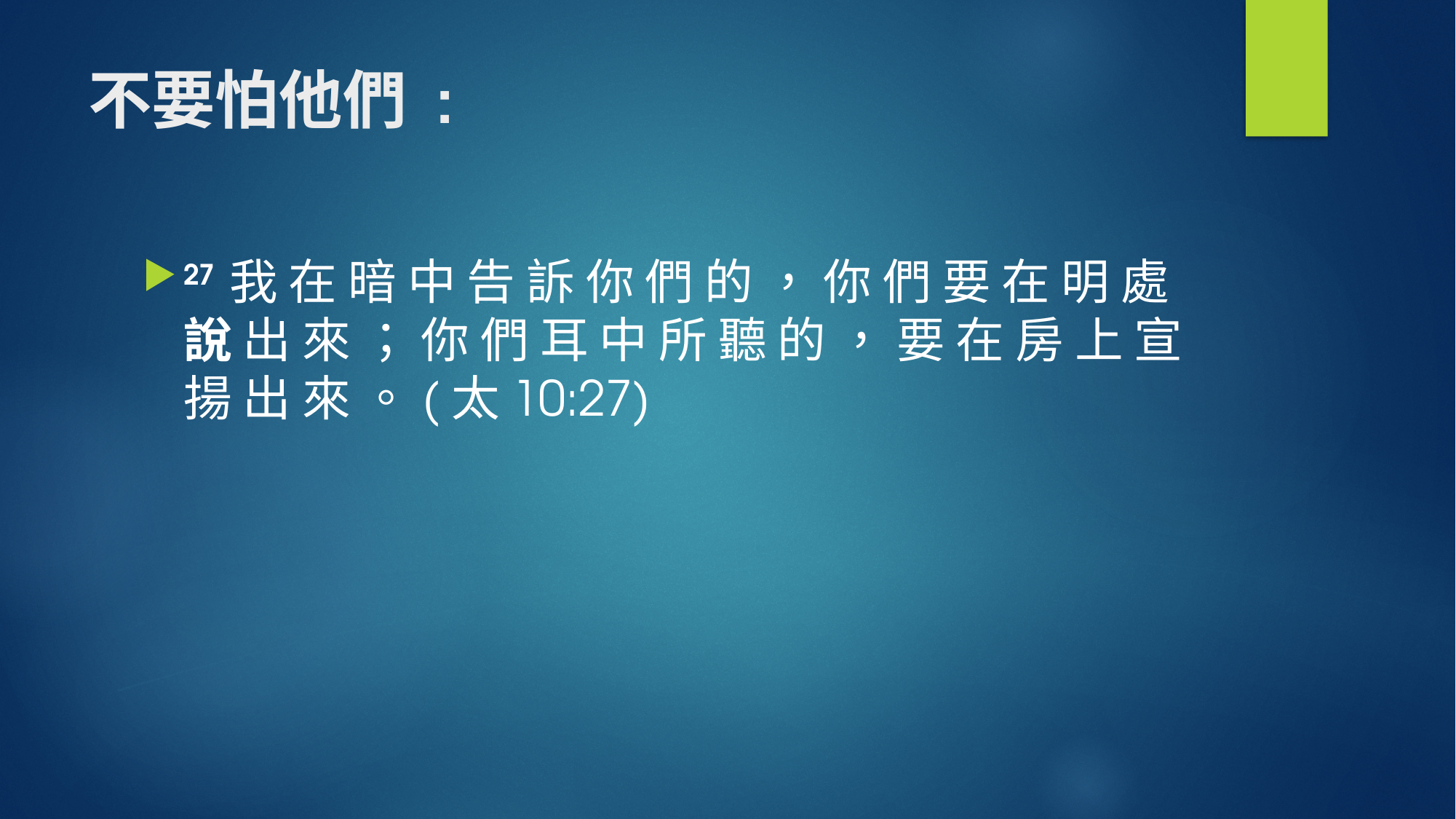

# 不要怕他們 :
27 我 在 暗 中 告 訴 你 們 的 ， 你 們 要 在 明 處 說 出 來 ； 你 們 耳 中 所 聽 的 ， 要 在 房 上 宣 揚 出 來 。(太10:27)